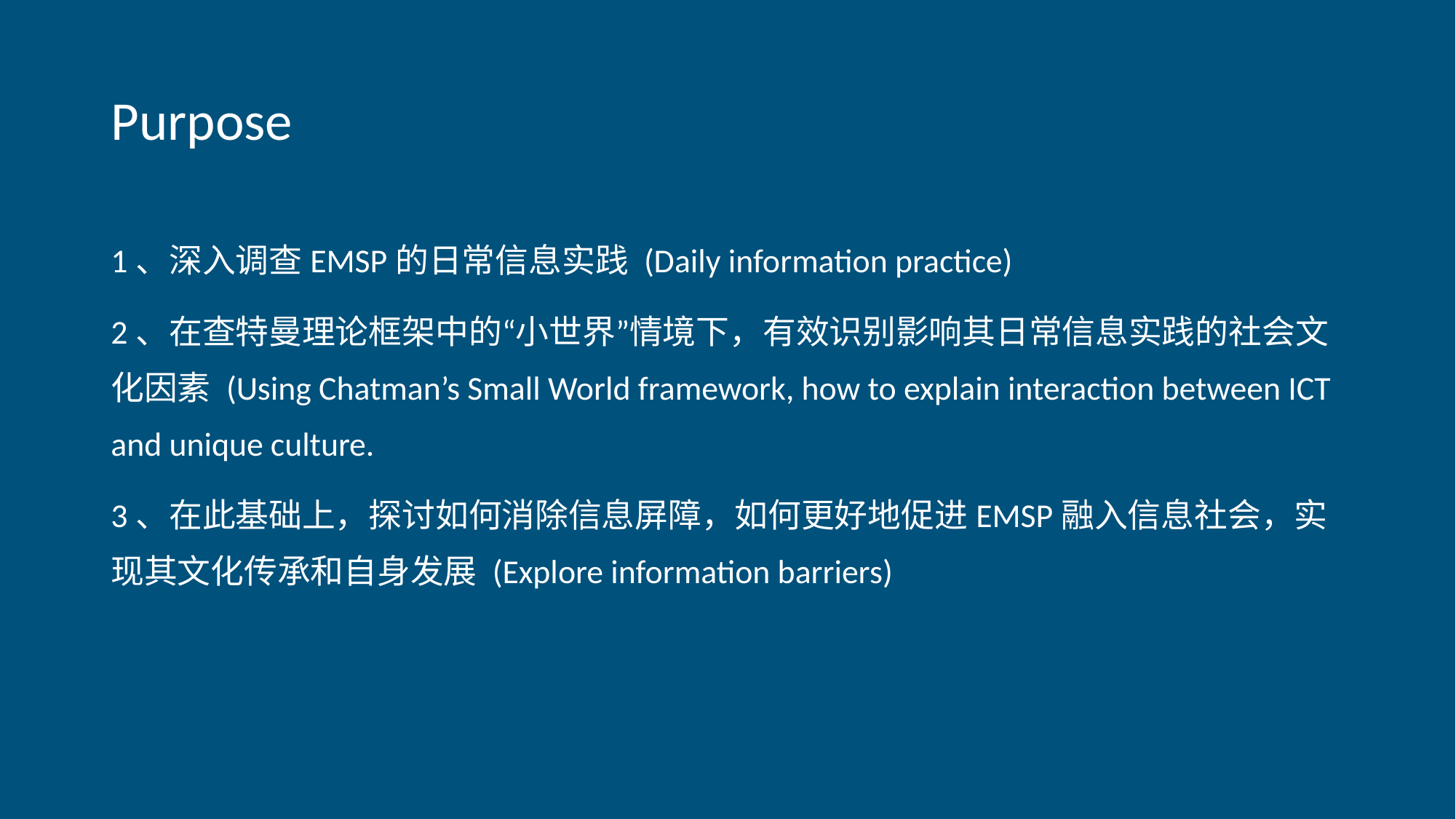

# Purpose
1、深入调查EMSP的日常信息实践 (Daily information practice)
2、在查特曼理论框架中的“小世界”情境下，有效识别影响其日常信息实践的社会文化因素 (Using Chatman’s Small World framework, how to explain interaction between ICT and unique culture.
3、在此基础上，探讨如何消除信息屏障，如何更好地促进EMSP融入信息社会，实现其文化传承和自身发展 (Explore information barriers)